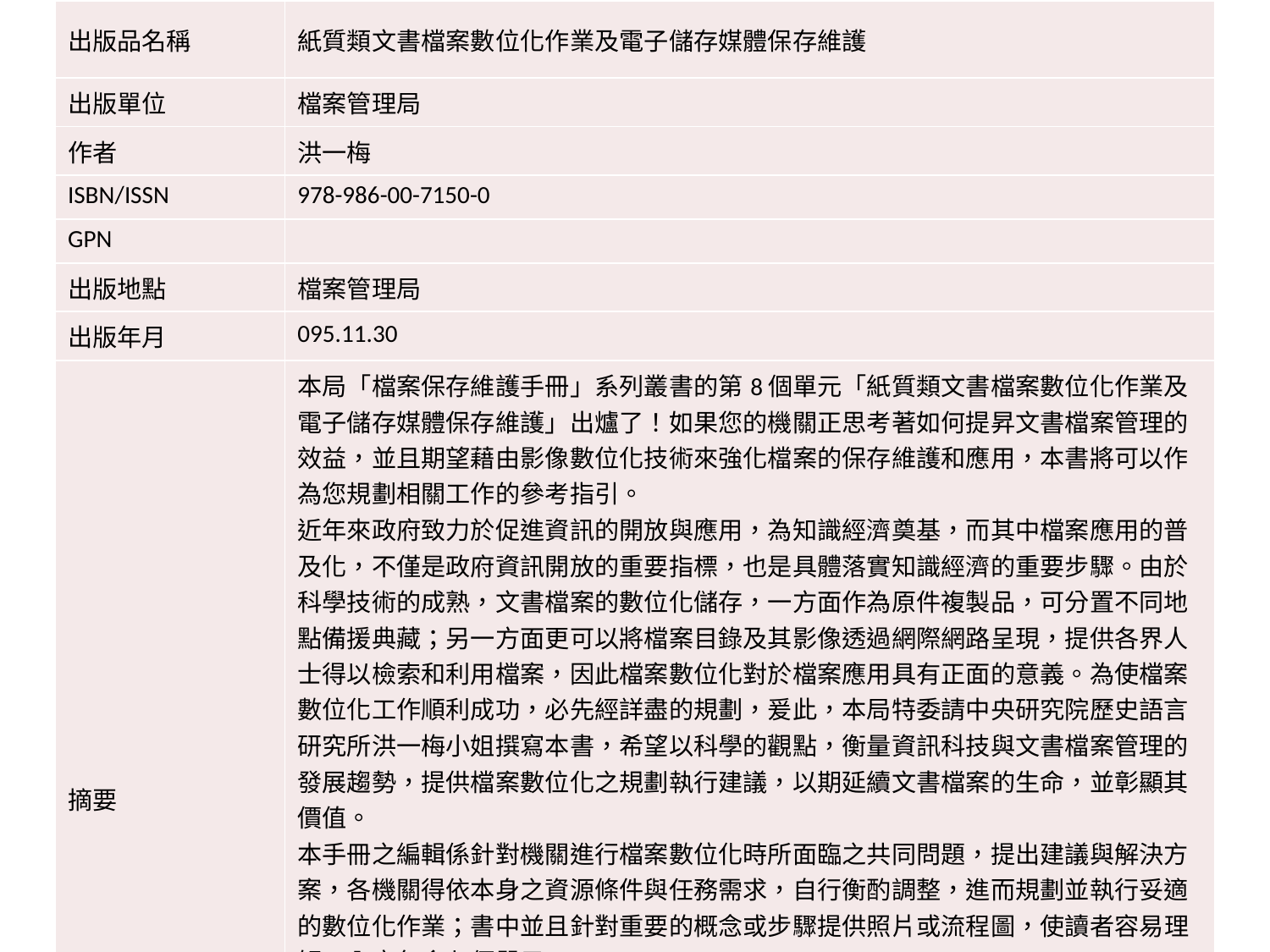

| 出版品名稱 | 紙質類文書檔案數位化作業及電子儲存媒體保存維護 |
| --- | --- |
| 出版單位 | 檔案管理局 |
| 作者 | 洪一梅 |
| ISBN/ISSN | 978-986-00-7150-0 |
| GPN |  |
| 出版地點 | 檔案管理局 |
| 出版年月 | 095.11.30 |
| 摘要 | 本局「檔案保存維護手冊」系列叢書的第8個單元「紙質類文書檔案數位化作業及電子儲存媒體保存維護」出爐了！如果您的機關正思考著如何提昇文書檔案管理的效益，並且期望藉由影像數位化技術來強化檔案的保存維護和應用，本書將可以作為您規劃相關工作的參考指引。 近年來政府致力於促進資訊的開放與應用，為知識經濟奠基，而其中檔案應用的普及化，不僅是政府資訊開放的重要指標，也是具體落實知識經濟的重要步驟。由於科學技術的成熟，文書檔案的數位化儲存，一方面作為原件複製品，可分置不同地點備援典藏；另一方面更可以將檔案目錄及其影像透過網際網路呈現，提供各界人士得以檢索和利用檔案，因此檔案數位化對於檔案應用具有正面的意義。為使檔案數位化工作順利成功，必先經詳盡的規劃，爰此，本局特委請中央研究院歷史語言研究所洪一梅小姐撰寫本書，希望以科學的觀點，衡量資訊科技與文書檔案管理的發展趨勢，提供檔案數位化之規劃執行建議，以期延續文書檔案的生命，並彰顯其價值。 本手冊之編輯係針對機關進行檔案數位化時所面臨之共同問題，提出建議與解決方案，各機關得依本身之資源條件與任務需求，自行衡酌調整，進而規劃並執行妥適的數位化作業；書中並且針對重要的概念或步驟提供照片或流程圖，使讀者容易理解。內容包含七個單元： 第一章：前言 第二章：紙質類文書與檔案 第三章：紙質類文書檔案數位化概述．規劃篇 第四章：紙質類文書檔案數位化作業流程．執行與規劃篇 第五章：電子儲存媒體概述 第六章：電子儲存媒體之保存與維護 第七章：結論與建議 |
| 備註 |  |
| 展售 | 有 |
| 索閱 | 無 |
| 展售/索閱備註 |  |